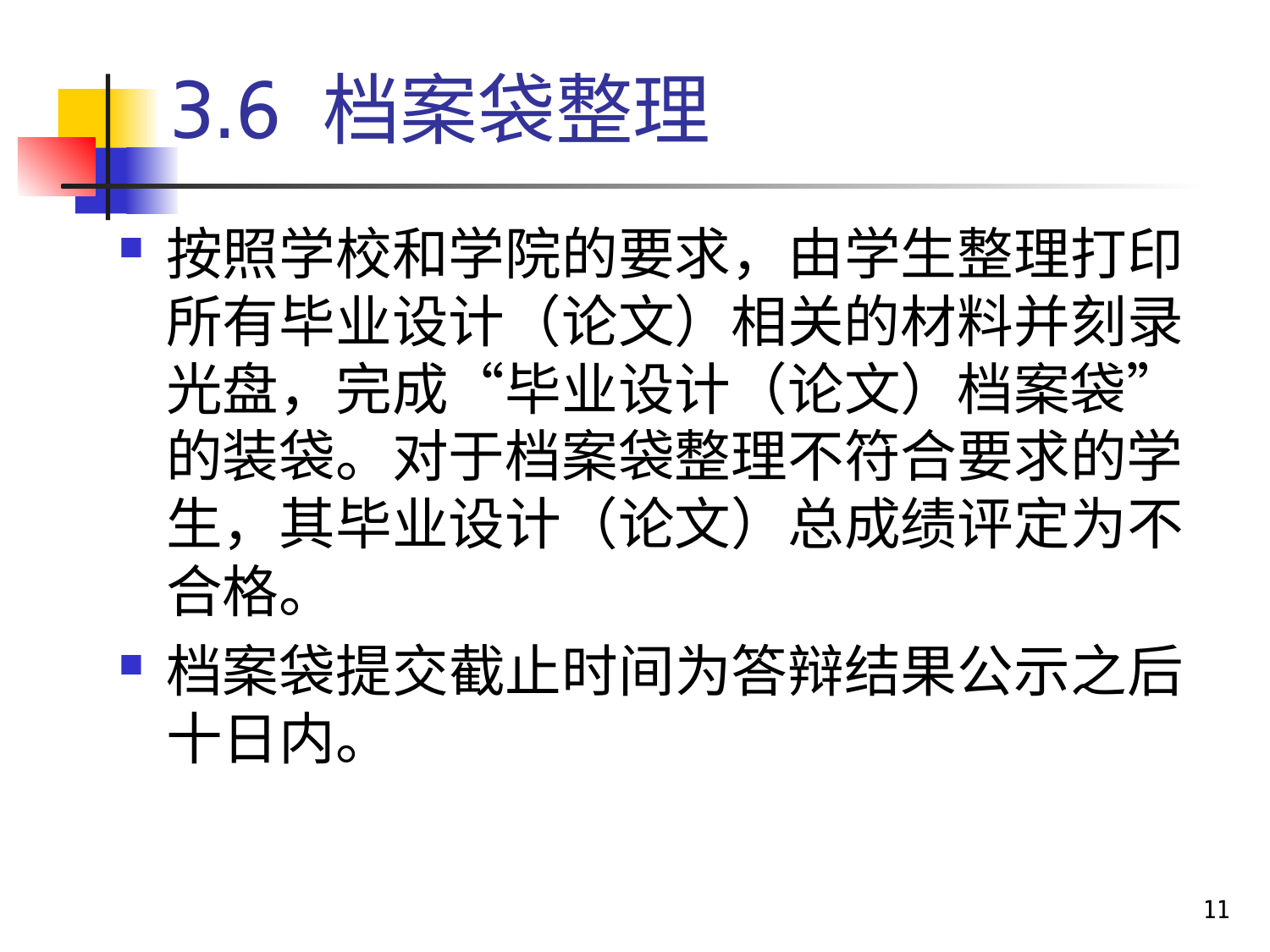

# 3.6 档案袋整理
按照学校和学院的要求，由学生整理打印所有毕业设计（论文）相关的材料并刻录光盘，完成“毕业设计（论文）档案袋”的装袋。对于档案袋整理不符合要求的学生，其毕业设计（论文）总成绩评定为不合格。
档案袋提交截止时间为答辩结果公示之后十日内。
11